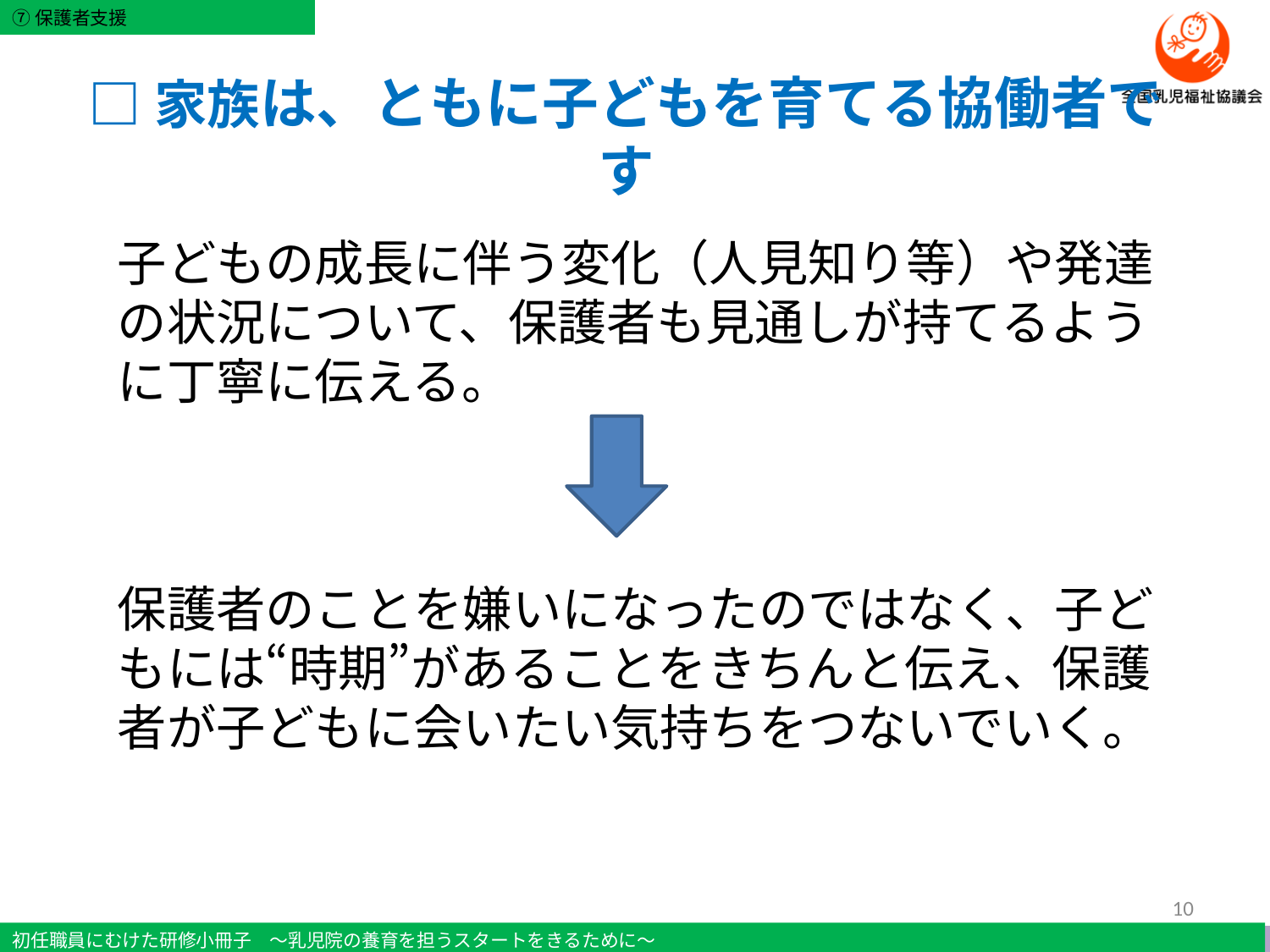

# □家族は、ともに子どもを育てる協働者です
子どもの成長に伴う変化（人見知り等）や発達の状況について、保護者も見通しが持てるように丁寧に伝える。

保護者のことを嫌いになったのではなく、子どもには“時期”があることをきちんと伝え、保護者が子どもに会いたい気持ちをつないでいく。

10